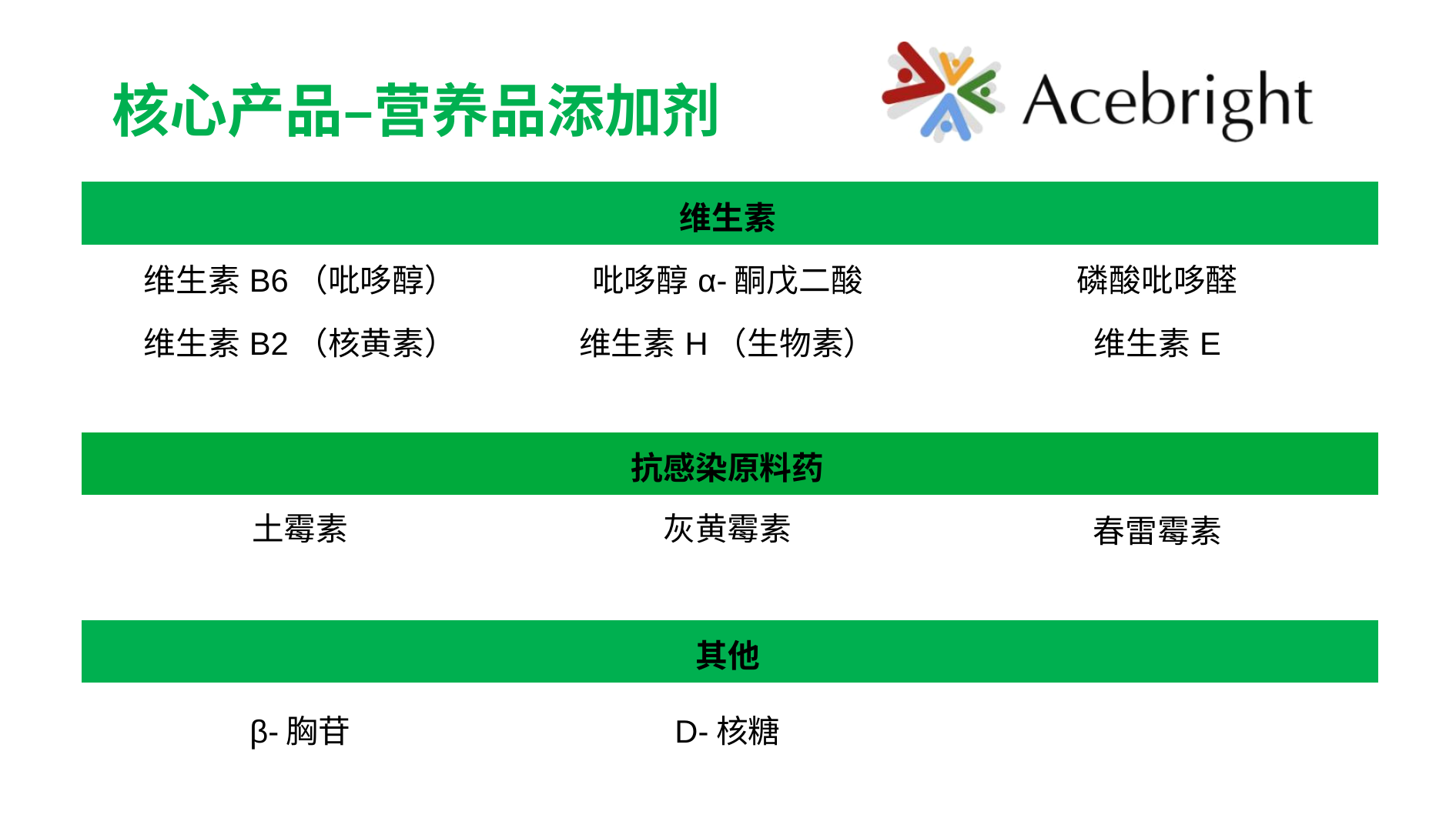

# 核心产品–营养品添加剂
|  | 维生素 |  |
| --- | --- | --- |
| 维生素B6（吡哆醇） | 吡哆醇α-酮戊二酸 | 磷酸吡哆醛 |
| 维生素B2（核黄素） | 维生素H（生物素） | 维生素E |
|  |  |  |
|  | 抗感染原料药 |  |
| 土霉素 | 灰黄霉素 | 春雷霉素 |
|  |  |  |
|  | 其他 |  |
| β-胸苷 | D-核糖 |  |